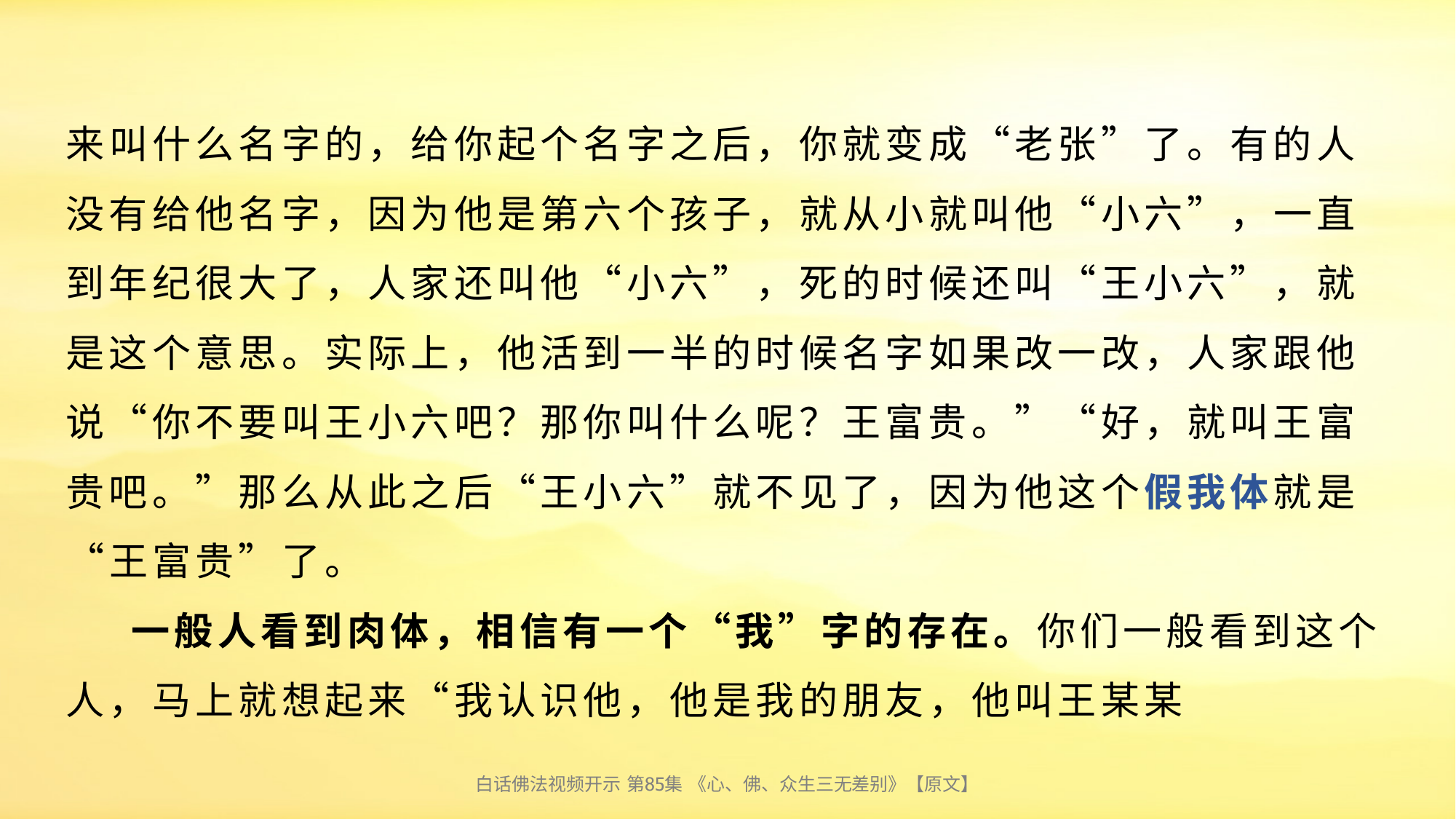

# 来叫什么名字的，给你起个名字之后，你就变成“老张”了。有的人没有给他名字，因为他是第六个孩子，就从小就叫他“小六”，一直到年纪很大了，人家还叫他“小六”，死的时候还叫“王小六”，就是这个意思。实际上，他活到一半的时候名字如果改一改，人家跟他说“你不要叫王小六吧？那你叫什么呢？王富贵。”“好，就叫王富贵吧。”那么从此之后“王小六”就不见了，因为他这个假我体就是“王富贵”了。 一般人看到肉体，相信有一个“我”字的存在。你们一般看到这个人，马上就想起来“我认识他，他是我的朋友，他叫王某某
白话佛法视频开示 第85集 《心、佛、众生三无差别》【原文】